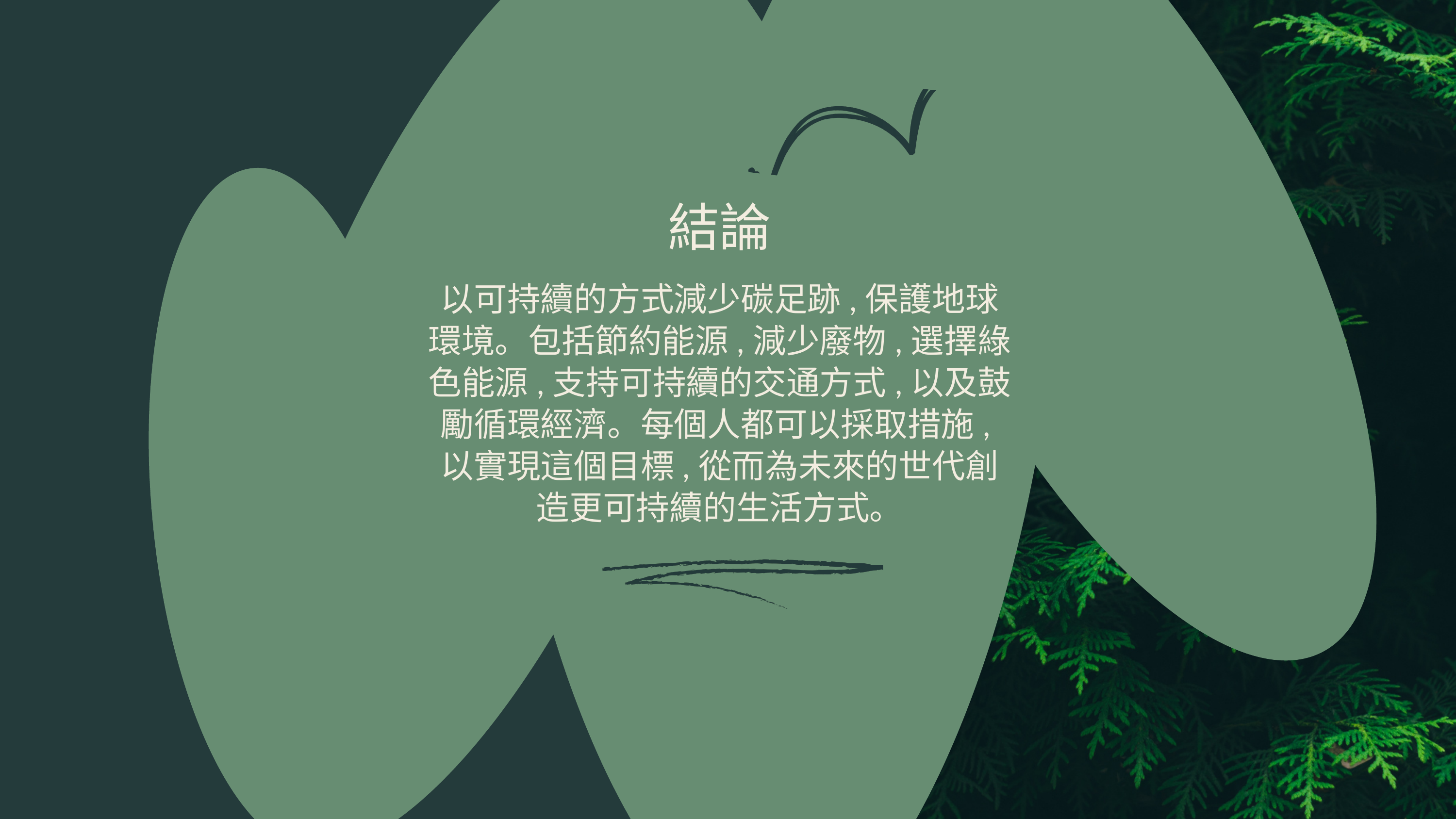

結論

以可持續的方式減少碳足跡,保護地球環境。包括節約能源,減少廢物,選擇綠色能源,支持可持續的交通方式,以及鼓勵循環經濟。每個人都可以採取措施,以實現這個目標,從而為未來的世代創造更可持續的生活方式。